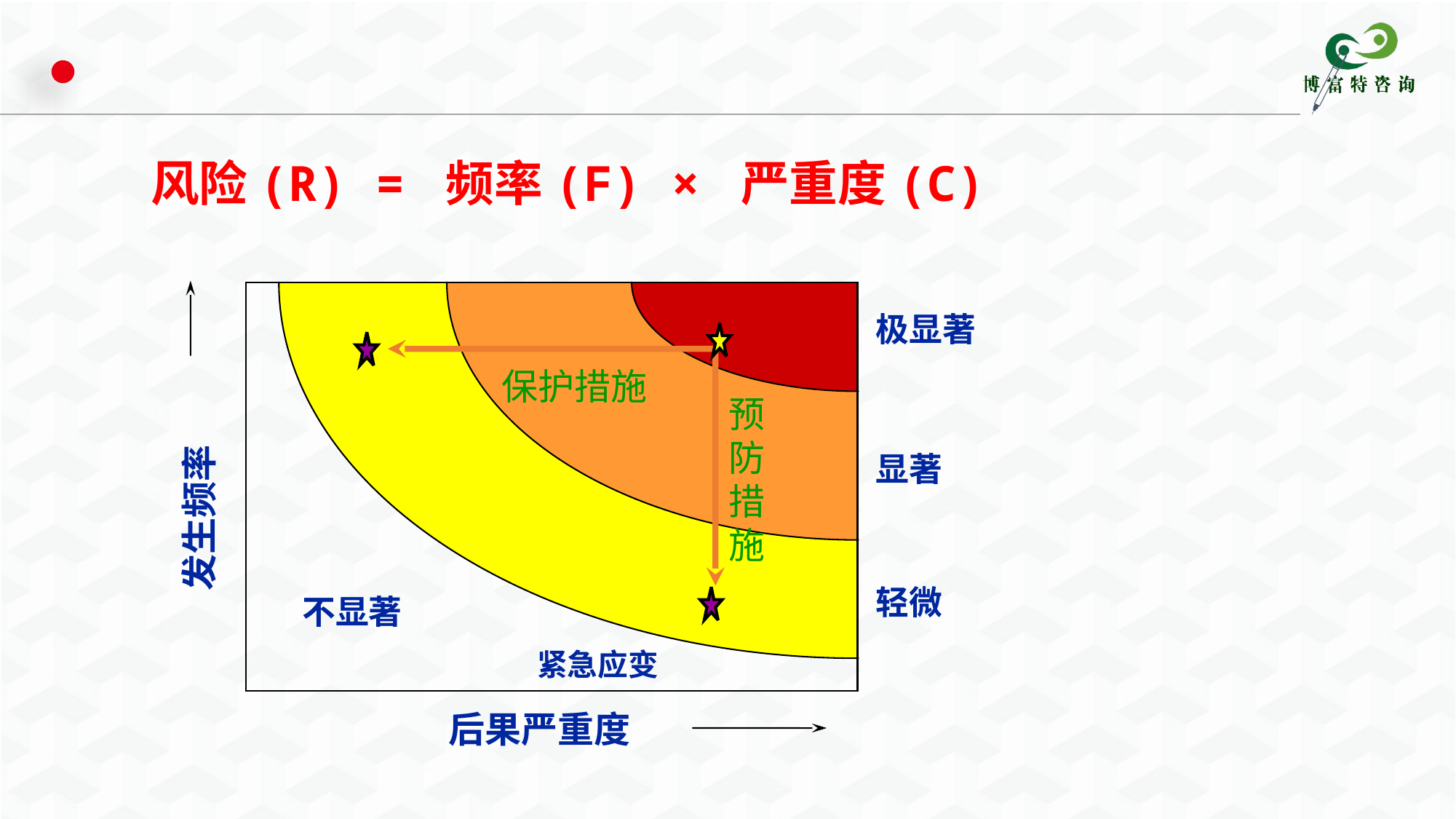

风险(R) = 频率(F) × 严重度(C)

极显著

保护措施
预
防
措
施
显著
发生频率
轻微
不显著

后果严重度

紧急应变